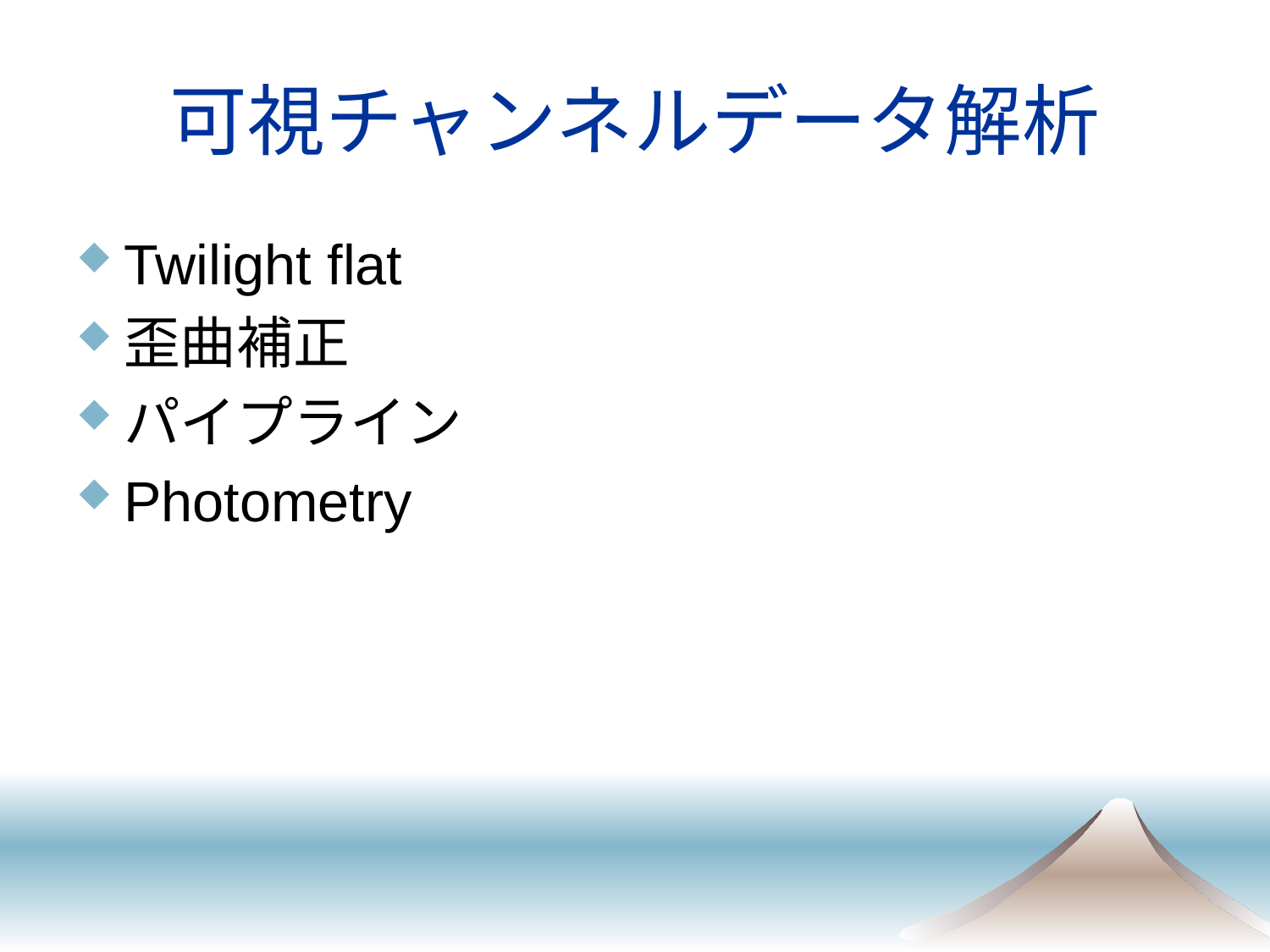

# 可視チャンネルデータ解析
Twilight flat
歪曲補正
パイプライン
Photometry